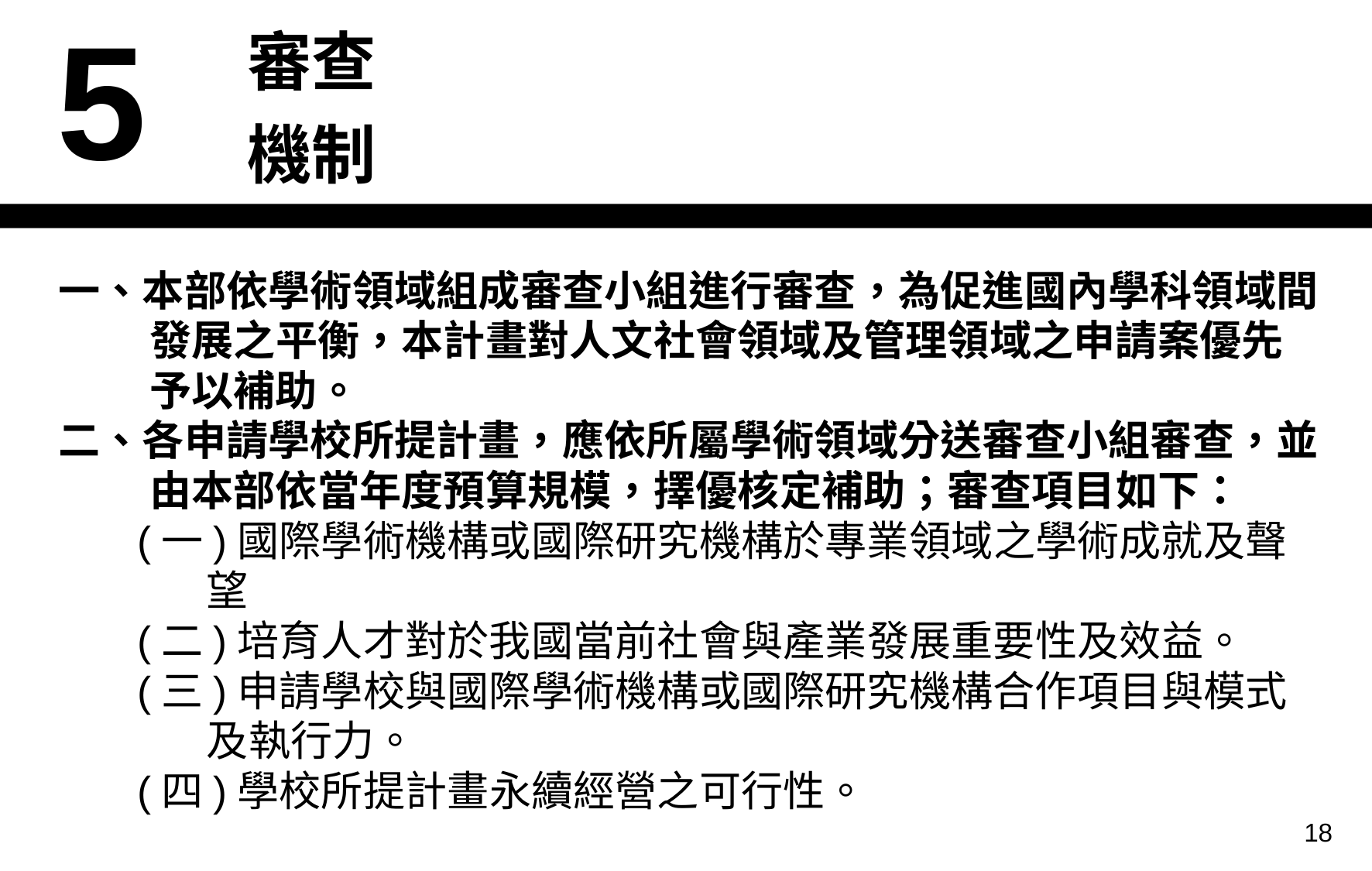

| 5 | 審查機制 |
| --- | --- |

一、本部依學術領域組成審查小組進行審查，為促進國內學科領域間發展之平衡，本計畫對人文社會領域及管理領域之申請案優先予以補助。
二、各申請學校所提計畫，應依所屬學術領域分送審查小組審查，並由本部依當年度預算規模，擇優核定補助；審查項目如下：
(一)國際學術機構或國際研究機構於專業領域之學術成就及聲望
(二)培育人才對於我國當前社會與產業發展重要性及效益。
(三)申請學校與國際學術機構或國際研究機構合作項目與模式及執行力。
(四)學校所提計畫永續經營之可行性。
18